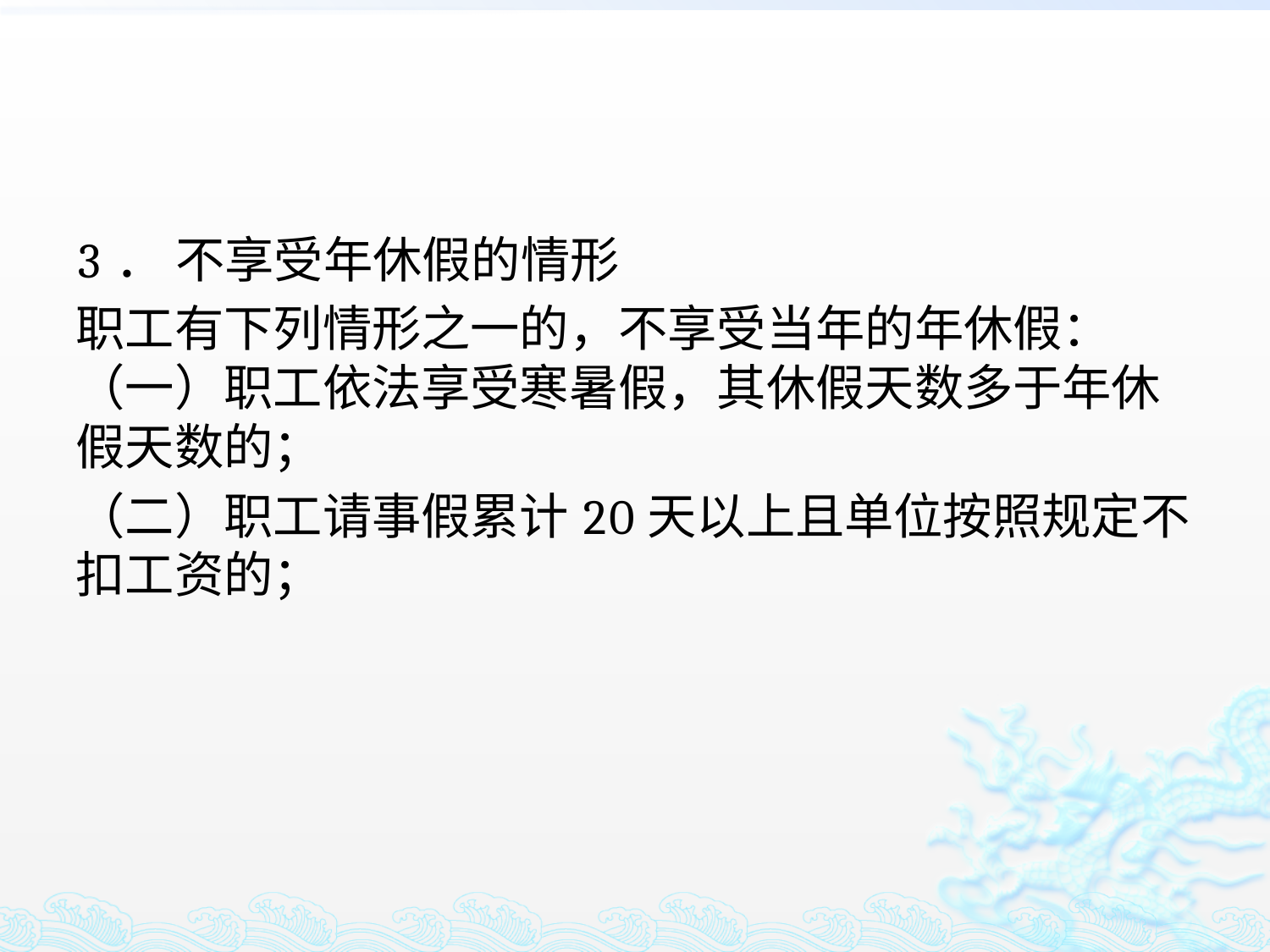

#
3． 不享受年休假的情形
职工有下列情形之一的，不享受当年的年休假：（一）职工依法享受寒暑假，其休假天数多于年休假天数的；
（二）职工请事假累计20天以上且单位按照规定不扣工资的；